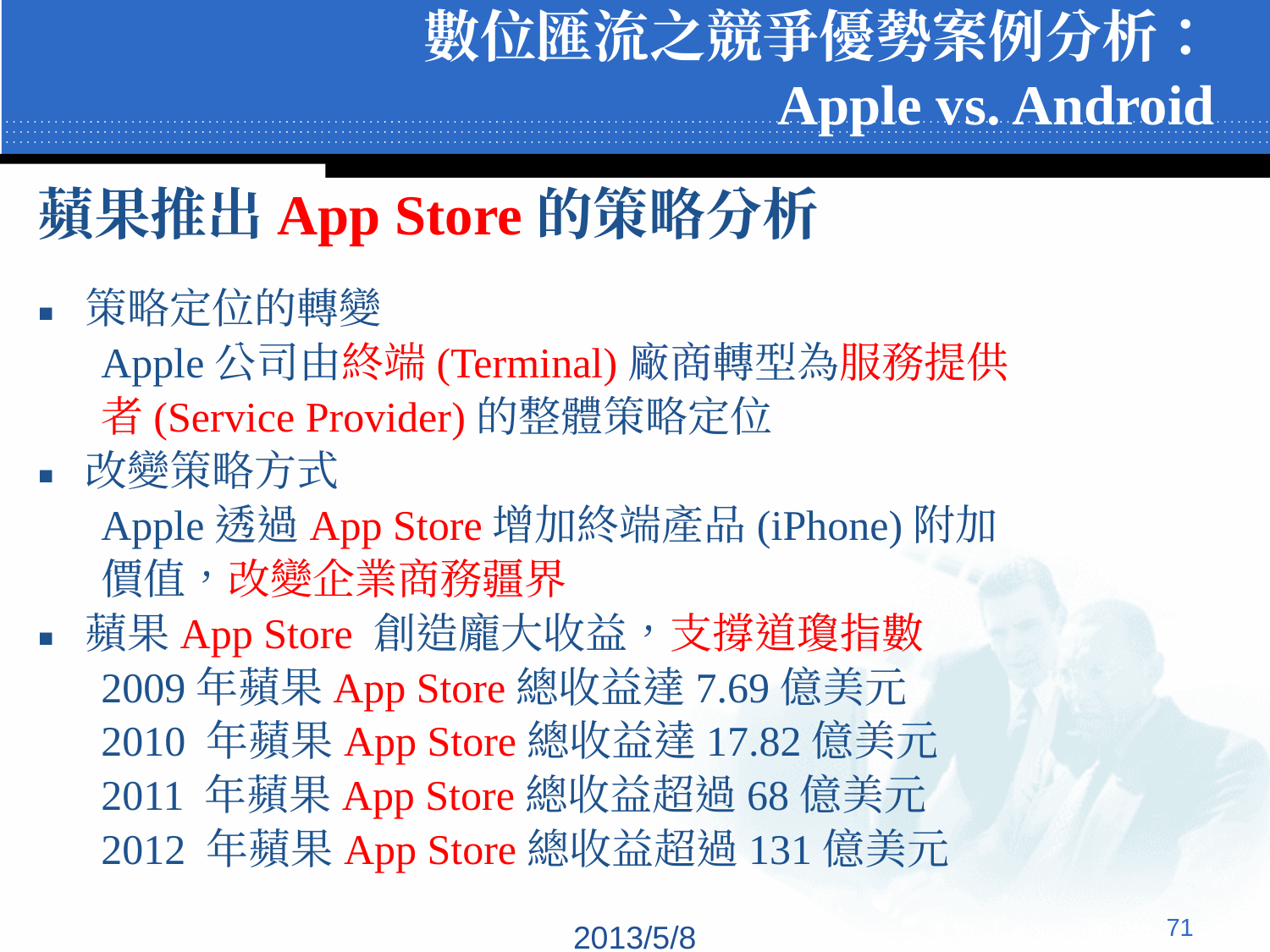

# 數位匯流之競爭優勢案例分析： Apple vs. Android
蘋果推出App Store的策略分析

策略定位的轉變
Apple公司由終端(Terminal)廠商轉型為服務提供
者(Service Provider)的整體策略定位
改變策略方式
Apple透過App Store增加終端產品(iPhone)附加
價值，改變企業商務疆界
蘋果App Store 創造龐大收益，支撐道瓊指數
2009年蘋果App Store總收益達7.69億美元
2010 年蘋果App Store總收益達17.82億美元
2011 年蘋果App Store總收益超過68億美元
2012 年蘋果App Store總收益超過131億美元

71
2013/5/8